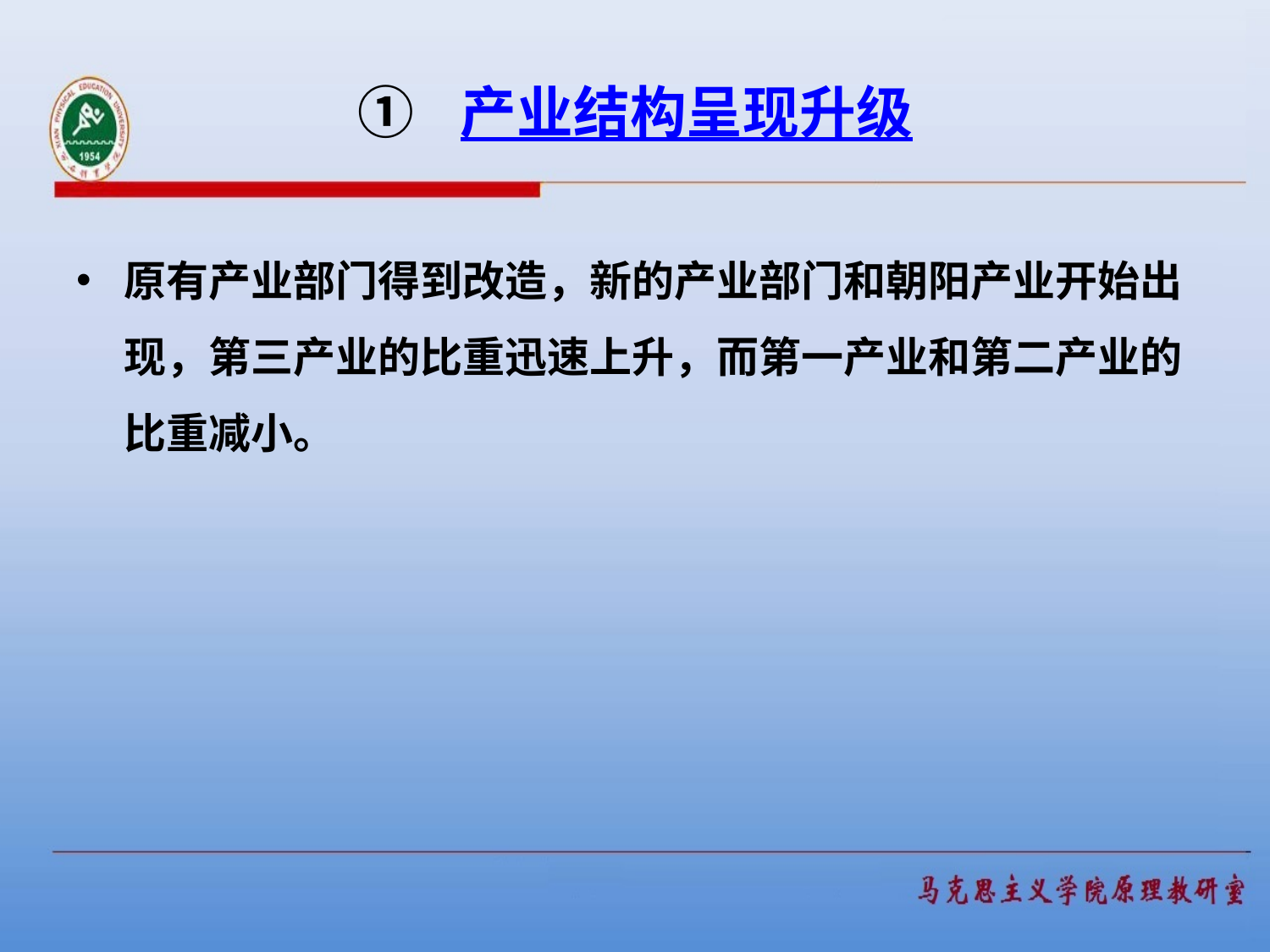

# 产业结构呈现升级
原有产业部门得到改造，新的产业部门和朝阳产业开始出现，第三产业的比重迅速上升，而第一产业和第二产业的比重减小。